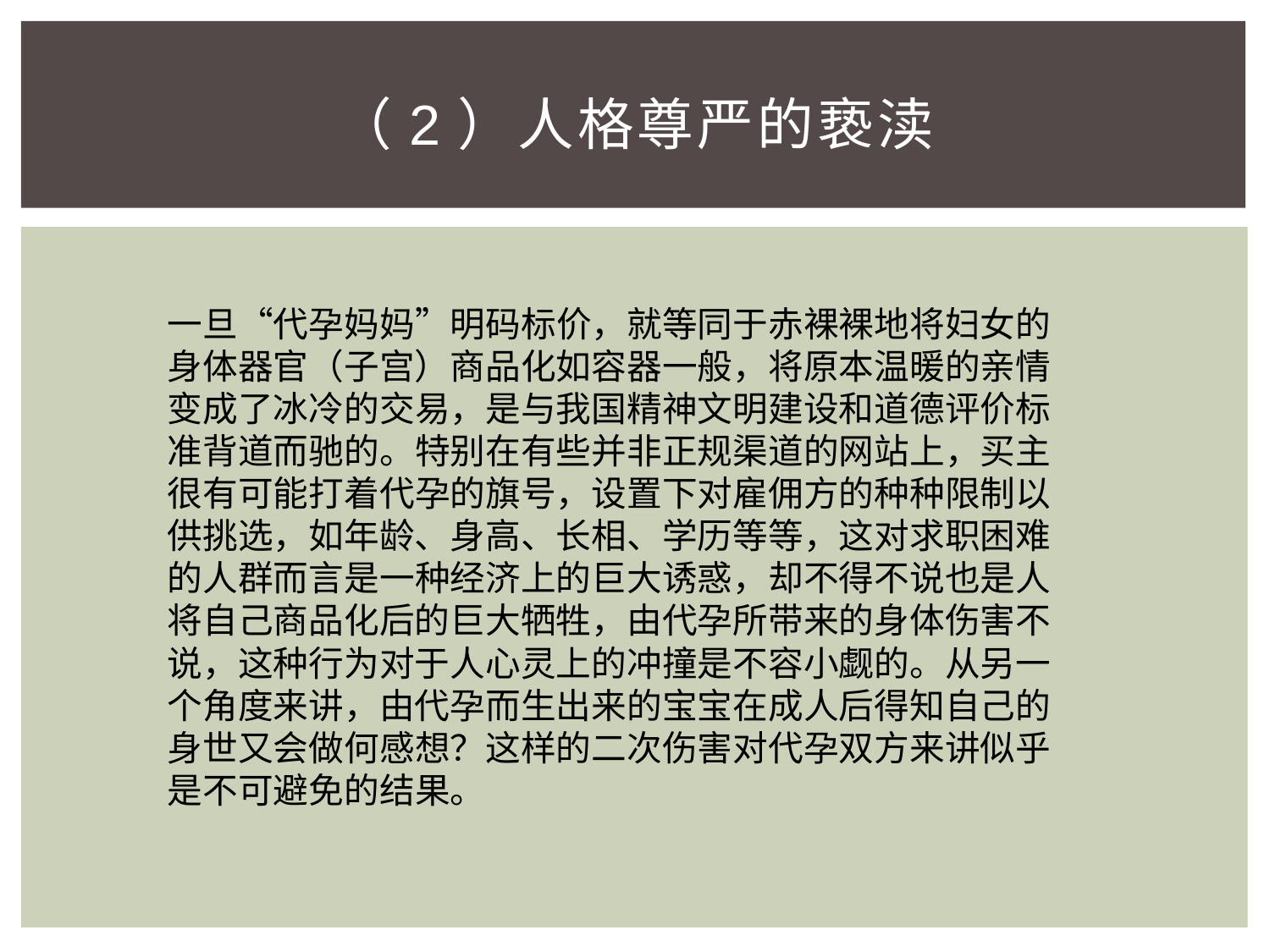

# （2）人格尊严的亵渎
一旦“代孕妈妈”明码标价，就等同于赤裸裸地将妇女的身体器官（子宫）商品化如容器一般，将原本温暖的亲情变成了冰冷的交易，是与我国精神文明建设和道德评价标准背道而驰的。特别在有些并非正规渠道的网站上，买主很有可能打着代孕的旗号，设置下对雇佣方的种种限制以供挑选，如年龄、身高、长相、学历等等，这对求职困难的人群而言是一种经济上的巨大诱惑，却不得不说也是人将自己商品化后的巨大牺牲，由代孕所带来的身体伤害不说，这种行为对于人心灵上的冲撞是不容小觑的。从另一个角度来讲，由代孕而生出来的宝宝在成人后得知自己的身世又会做何感想？这样的二次伤害对代孕双方来讲似乎是不可避免的结果。